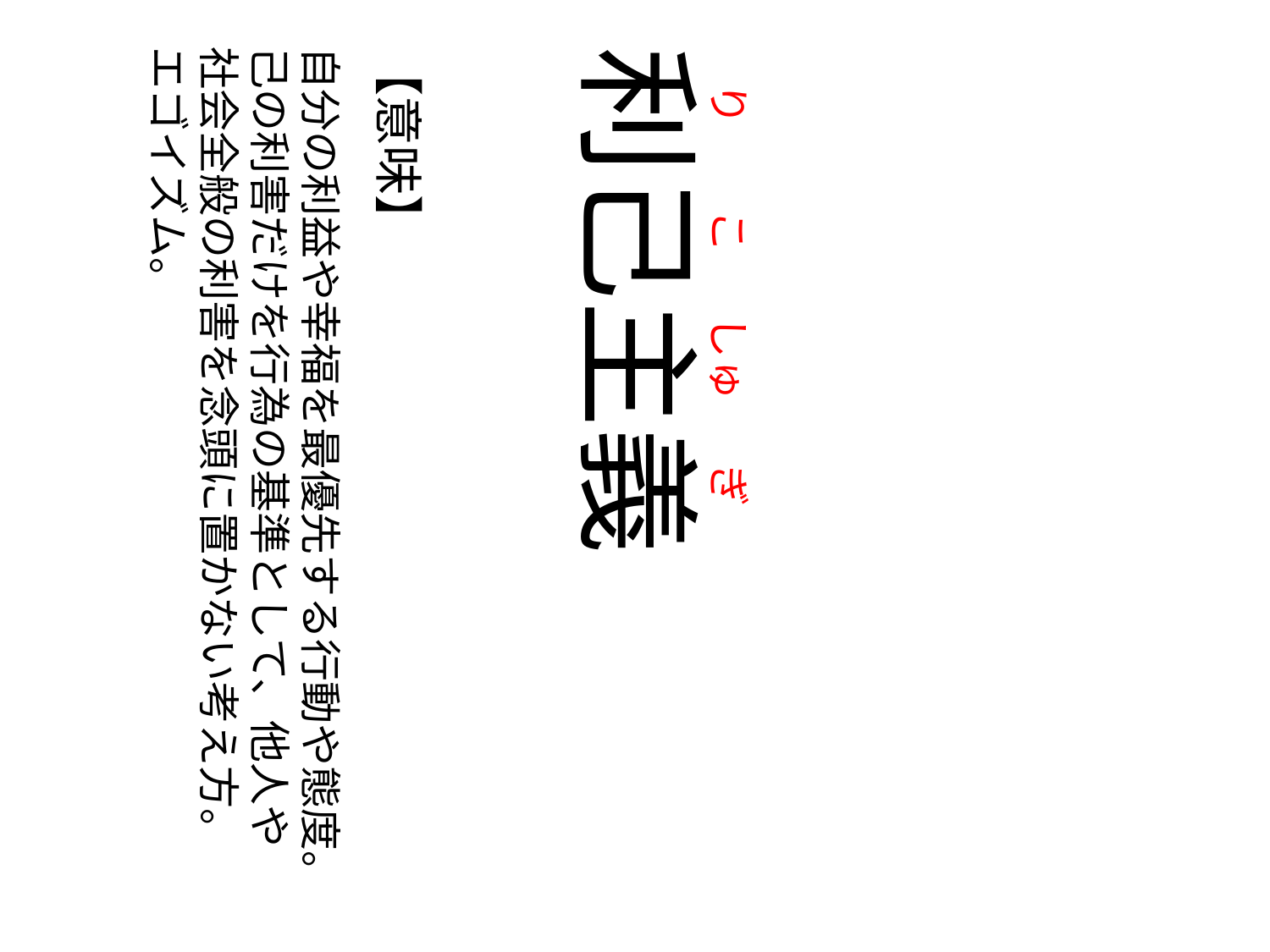

じょう
じょう
じょう
の
じょう
じょう
じょう
の
じょう
じょう
じょう
の
じょう
じょう
じょう
り
の
こ
の
しゅ
の
ぎ
自分の利益や幸福を最優先する行動や態度。
己の利害だけを行為の基準として、他人や
社会全般の利害を念頭に置かない考え方。
エゴイズム。
【意味】
利己主義